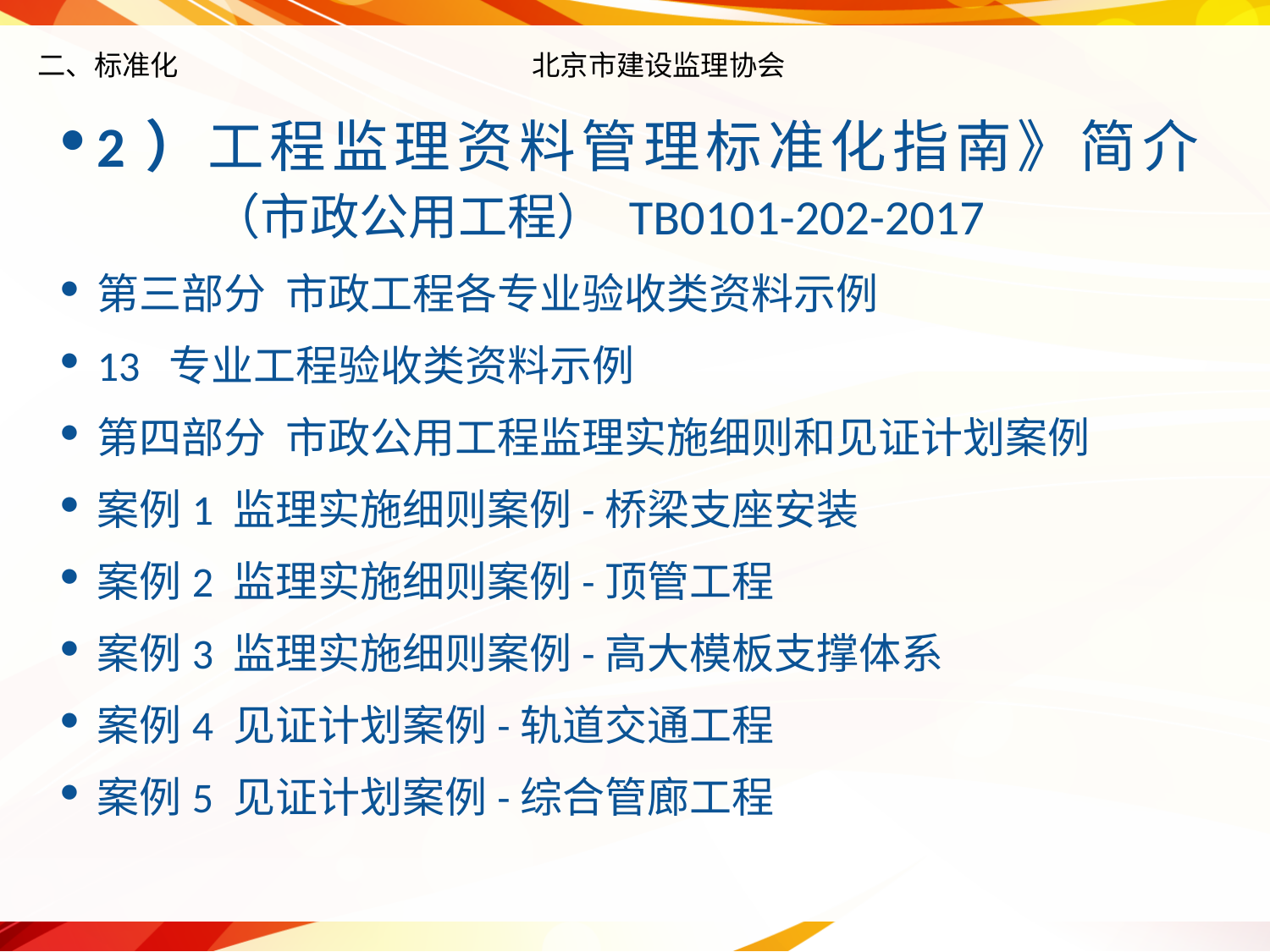

# 二、标准化                                                        北京市建设监理协会
2）工程监理资料管理标准化指南》简介
         （市政公用工程） TB0101-202-2017
第三部分  市政工程各专业验收类资料示例
13  专业工程验收类资料示例
第四部分  市政公用工程监理实施细则和见证计划案例
案例1 监理实施细则案例-桥梁支座安装
案例2 监理实施细则案例-顶管工程
案例3 监理实施细则案例-高大模板支撑体系
案例4 见证计划案例-轨道交通工程
案例5 见证计划案例-综合管廊工程